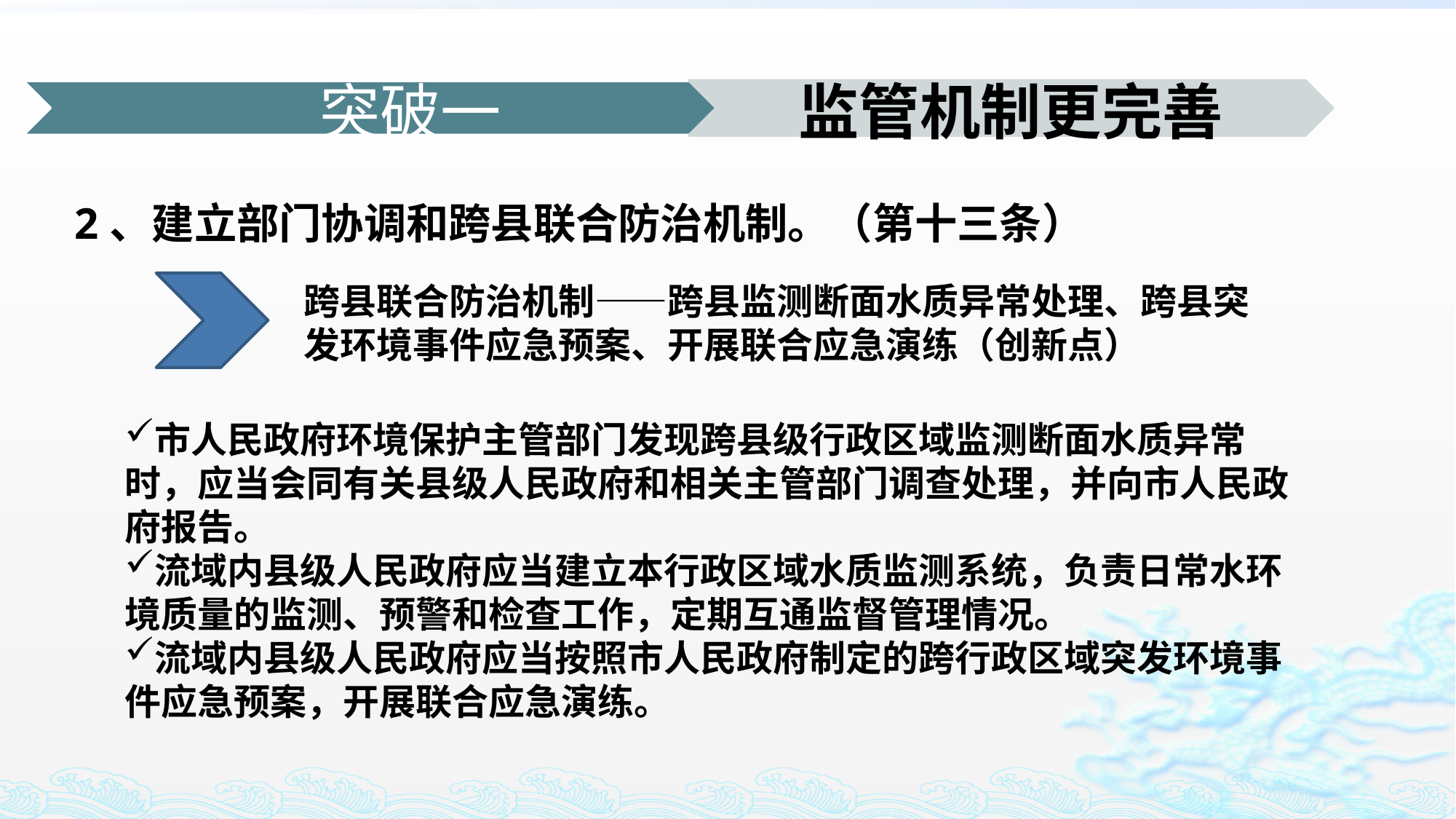

突破一
监管机制更完善
  2、建立部门协调和跨县联合防治机制。（第十三条）

跨县联合防治机制——跨县监测断面水质异常处理、跨县突发环境事件应急预案、开展联合应急演练（创新点）
市人民政府环境保护主管部门发现跨县级行政区域监测断面水质异常时，应当会同有关县级人民政府和相关主管部门调查处理，并向市人民政府报告。
流域内县级人民政府应当建立本行政区域水质监测系统，负责日常水环境质量的监测、预警和检查工作，定期互通监督管理情况。
流域内县级人民政府应当按照市人民政府制定的跨行政区域突发环境事件应急预案，开展联合应急演练。